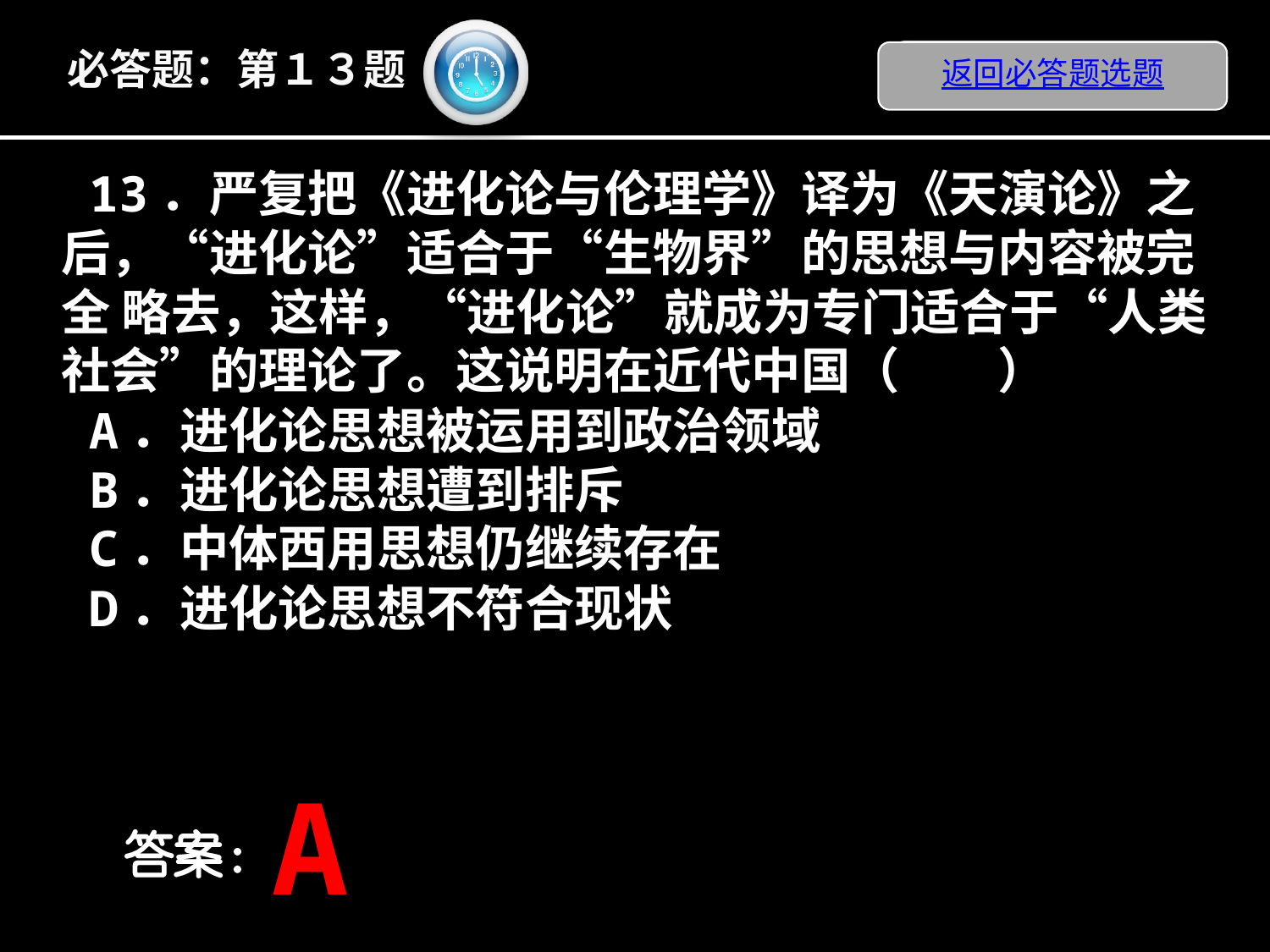

必答题：第１３题

返回必答题选题
13．严复把《进化论与伦理学》译为《天演论》之后，“进化论”适合于“生物界”的思想与内容被完全 略去，这样，“进化论”就成为专门适合于“人类社会”的理论了。这说明在近代中国（　　）
A．进化论思想被运用到政治领域
B．进化论思想遭到排斥
C．中体西用思想仍继续存在
D．进化论思想不符合现状
A